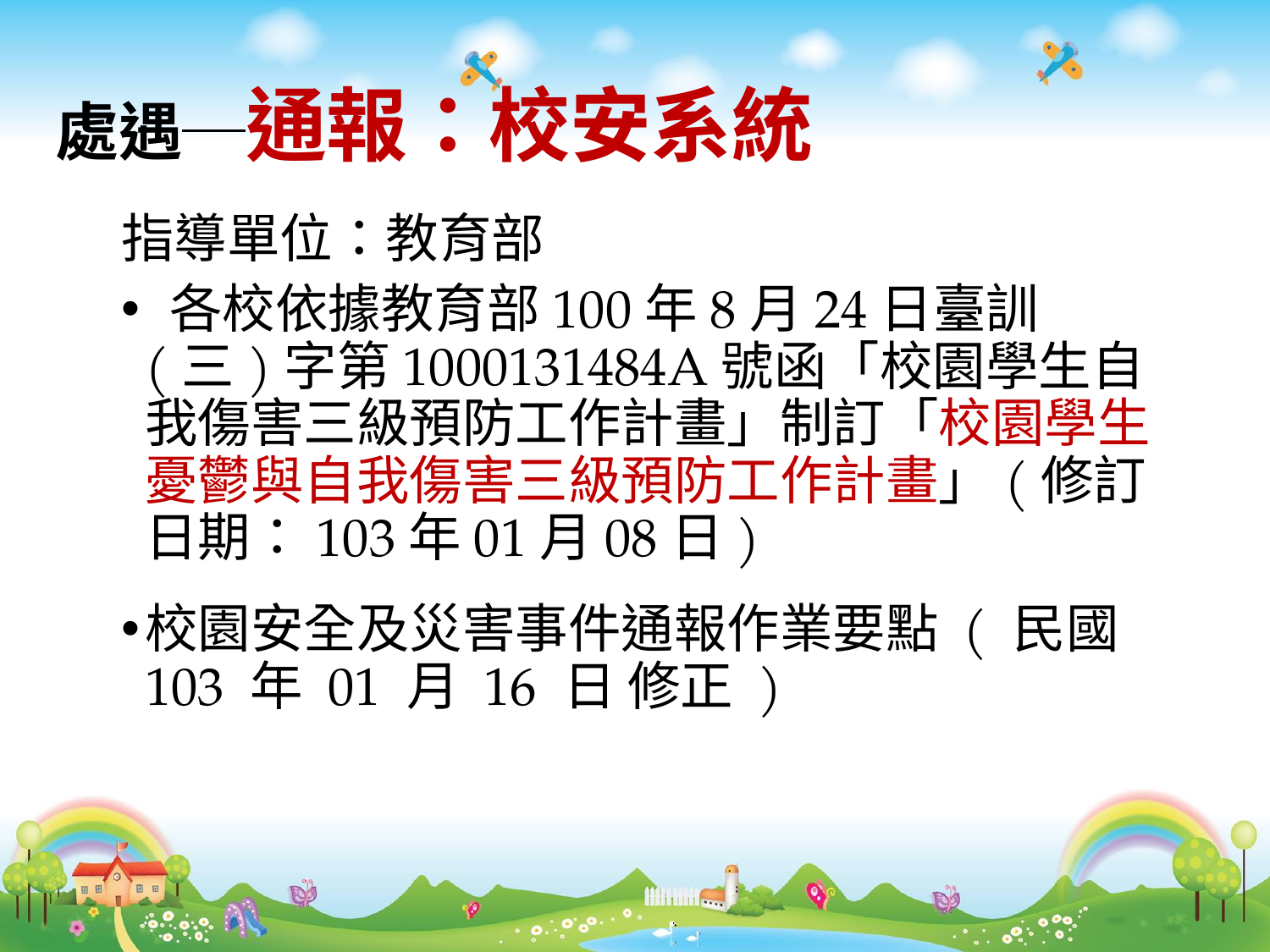

# 處遇─通報：校安系統
指導單位：教育部
 各校依據教育部100年8月24日臺訓(三)字第1000131484A號函「校園學生自我傷害三級預防工作計畫」制訂「校園學生憂鬱與自我傷害三級預防工作計畫」(修訂日期：103年01月08日)
校園安全及災害事件通報作業要點 ( 民國 103 年 01 月 16 日 修正 )